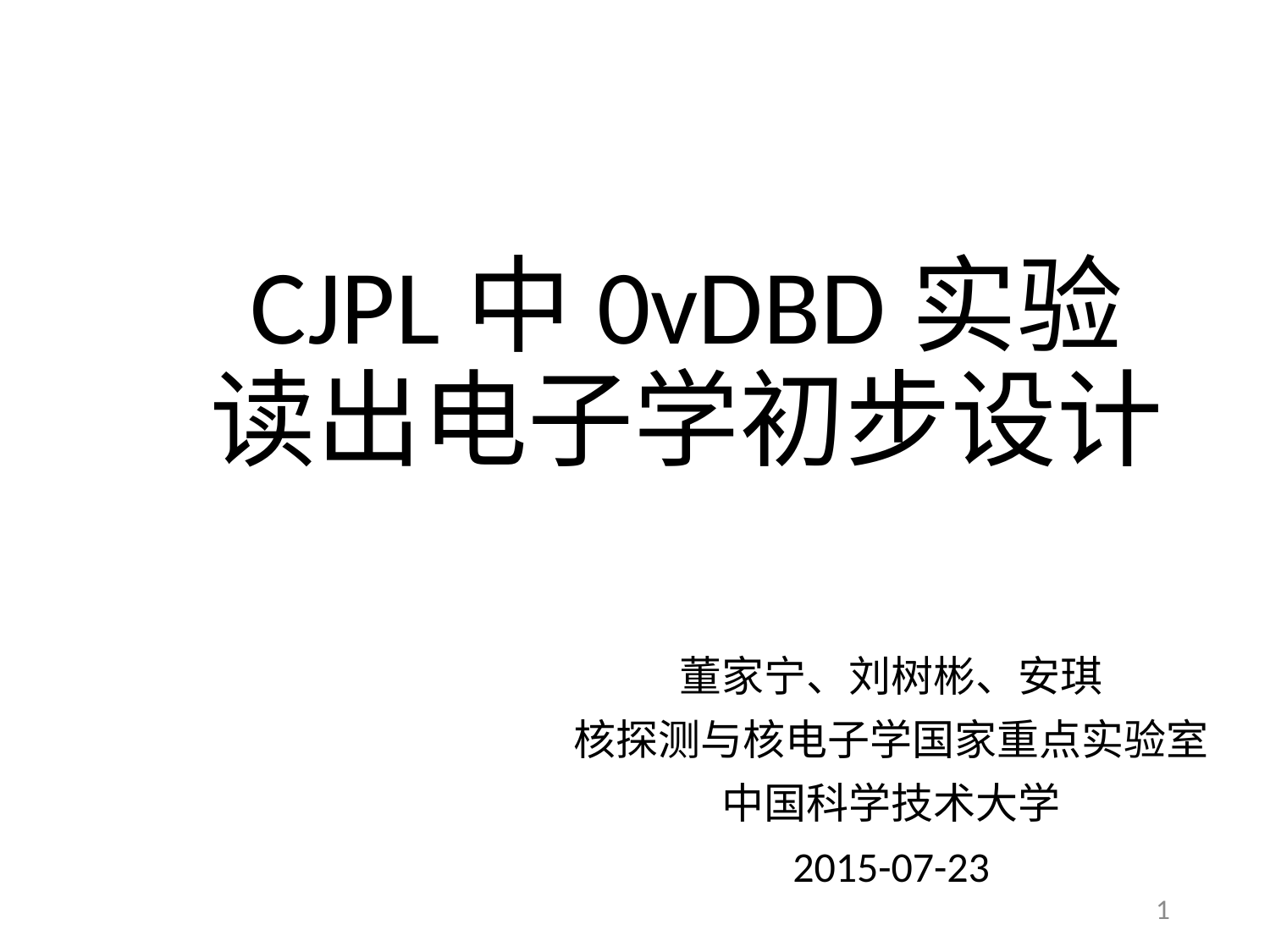

# CJPL中0vDBD实验 读出电子学初步设计
董家宁、刘树彬、安琪
核探测与核电子学国家重点实验室
中国科学技术大学
2015-07-23

1